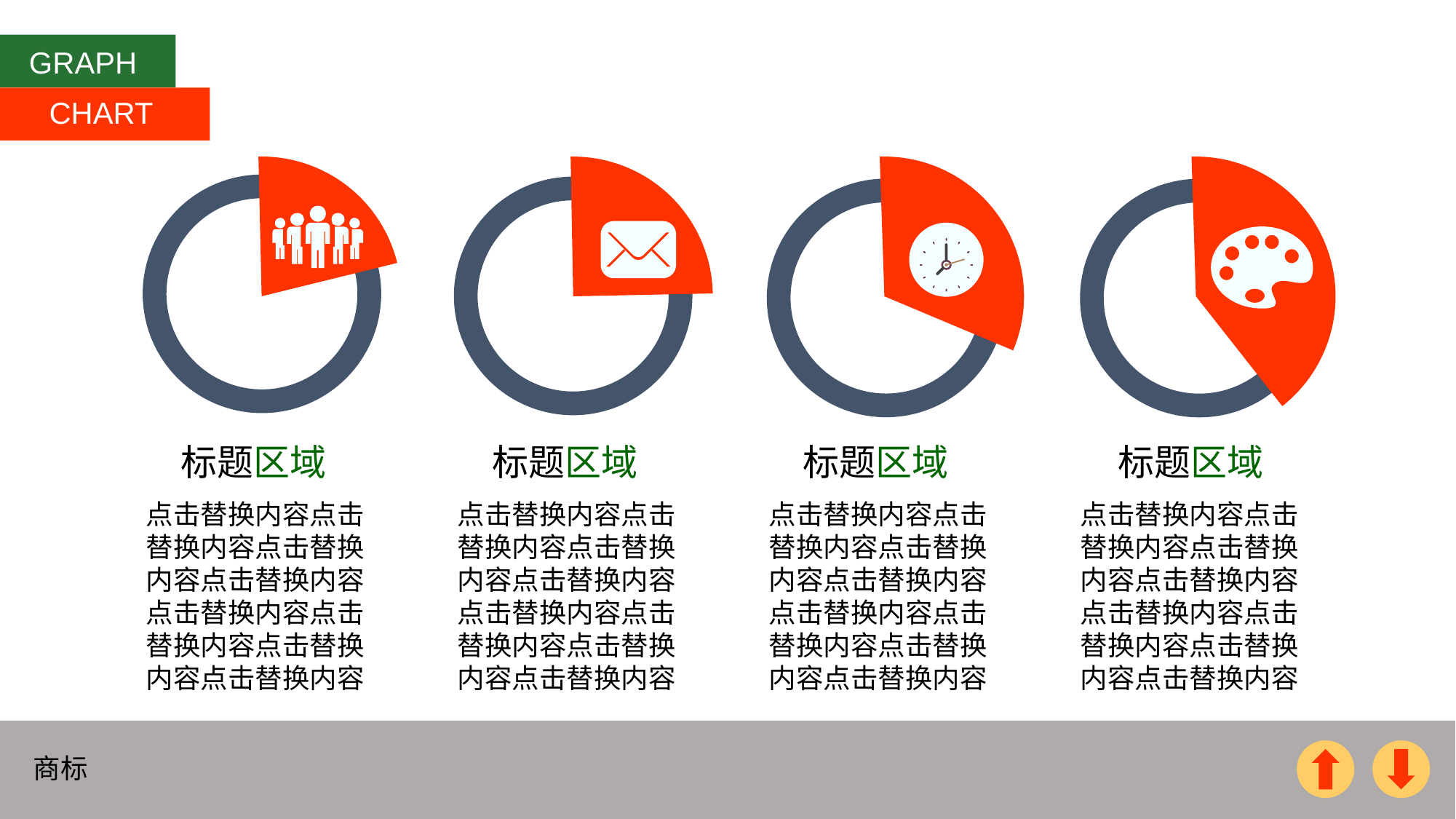

GRAPH
CHART

标题区域
标题区域
标题区域
标题区域
点击替换内容点击替换内容点击替换内容点击替换内容点击替换内容点击替换内容点击替换内容点击替换内容
点击替换内容点击替换内容点击替换内容点击替换内容点击替换内容点击替换内容点击替换内容点击替换内容
点击替换内容点击替换内容点击替换内容点击替换内容点击替换内容点击替换内容点击替换内容点击替换内容
点击替换内容点击替换内容点击替换内容点击替换内容点击替换内容点击替换内容点击替换内容点击替换内容